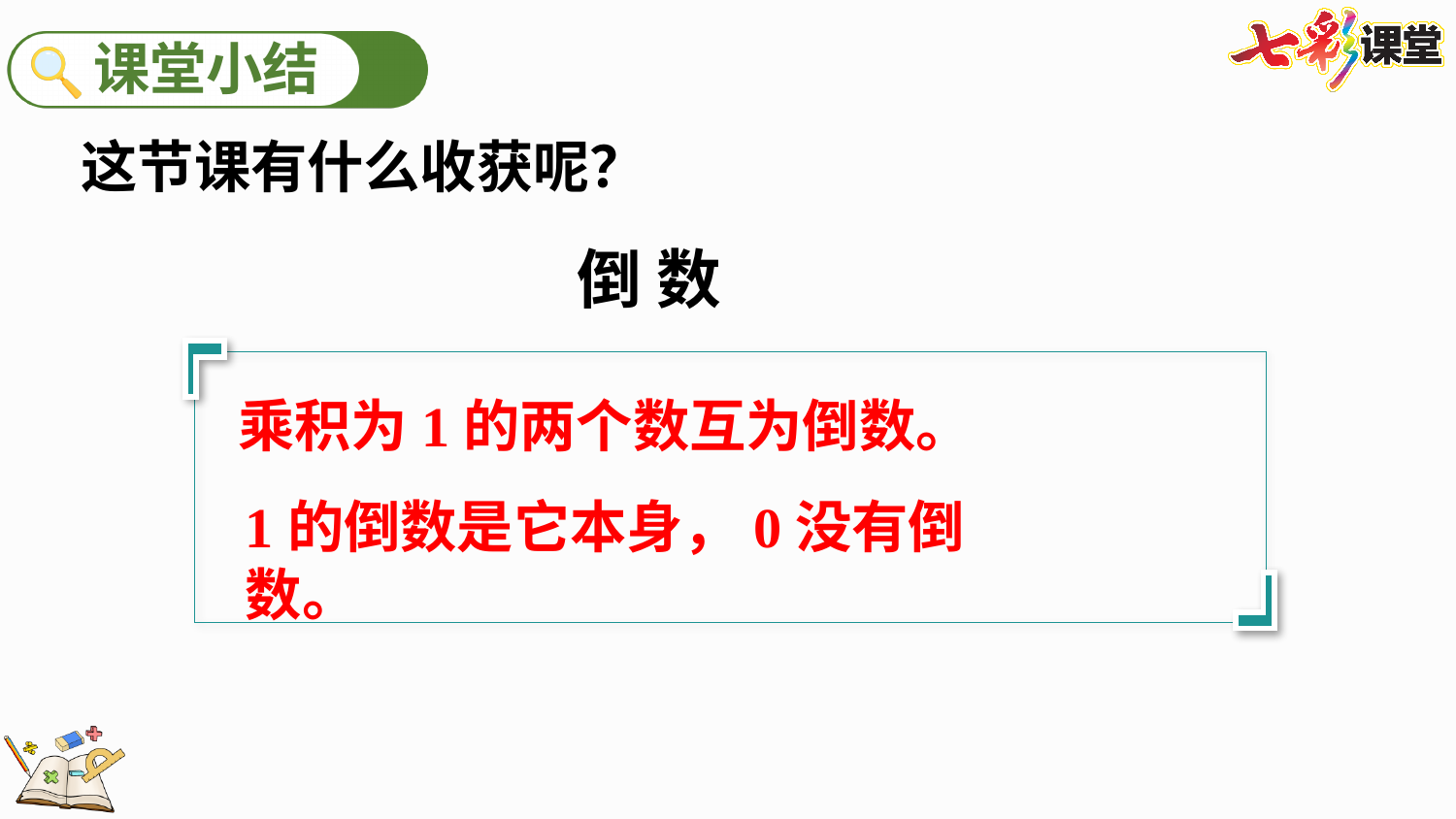

这节课有什么收获呢？
倒 数

乘积为1的两个数互为倒数。
1的倒数是它本身，0没有倒数。